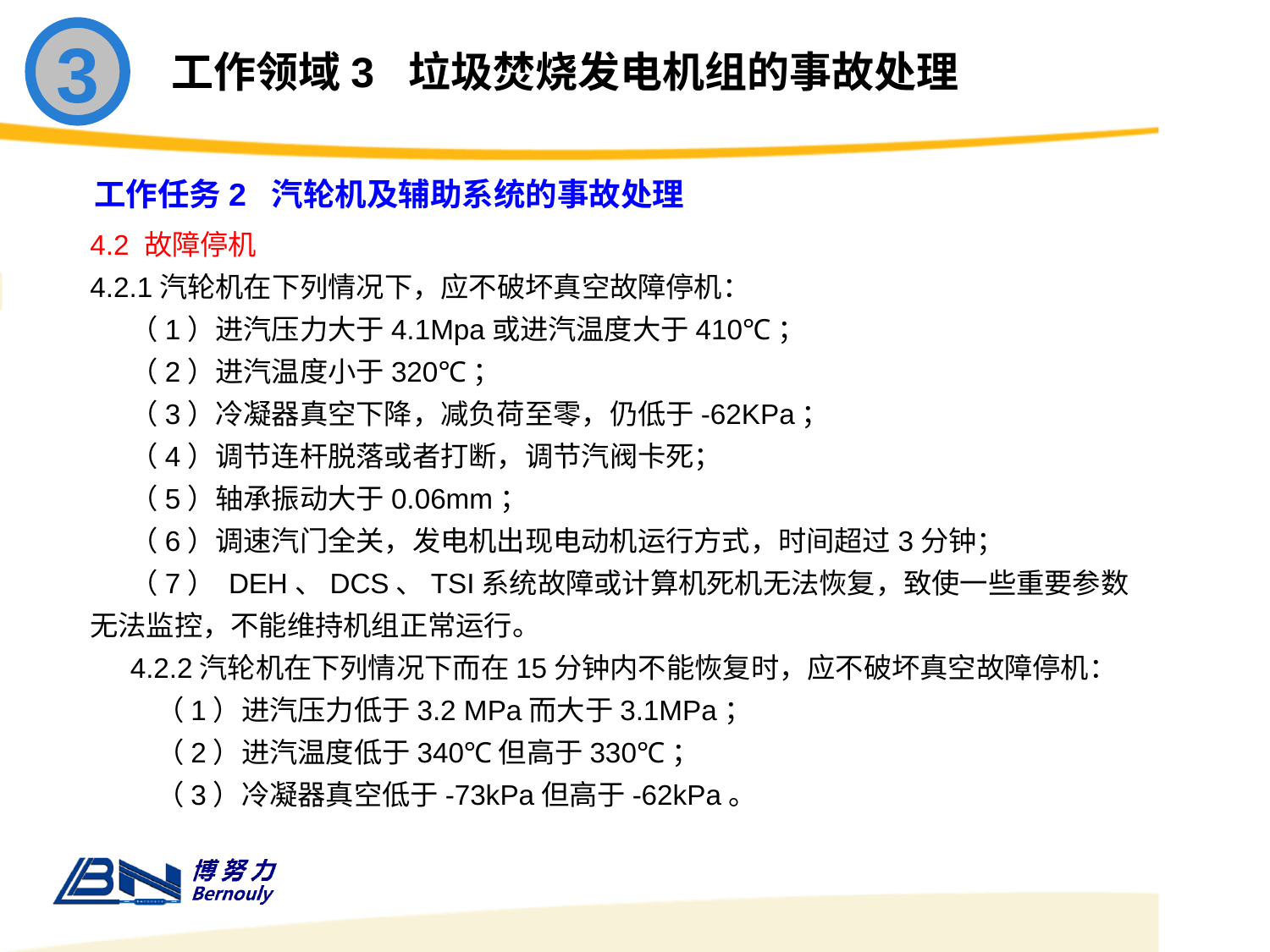

3
工作领域3  垃圾焚烧发电机组的事故处理
工作任务2  汽轮机及辅助系统的事故处理
4.2 故障停机
4.2.1汽轮机在下列情况下，应不破坏真空故障停机：
（1）进汽压力大于4.1Mpa或进汽温度大于410℃；
（2）进汽温度小于320℃；
（3）冷凝器真空下降，减负荷至零，仍低于-62KPa；
（4）调节连杆脱落或者打断，调节汽阀卡死；
（5）轴承振动大于0.06mm；
（6）调速汽门全关，发电机出现电动机运行方式，时间超过3分钟；
（7） DEH、DCS、TSI系统故障或计算机死机无法恢复，致使一些重要参数无法监控，不能维持机组正常运行。
4.2.2汽轮机在下列情况下而在15分钟内不能恢复时，应不破坏真空故障停机：
   （1）进汽压力低于3.2 MPa而大于3.1MPa；
   （2）进汽温度低于340℃但高于330℃；
   （3）冷凝器真空低于-73kPa但高于-62kPa。